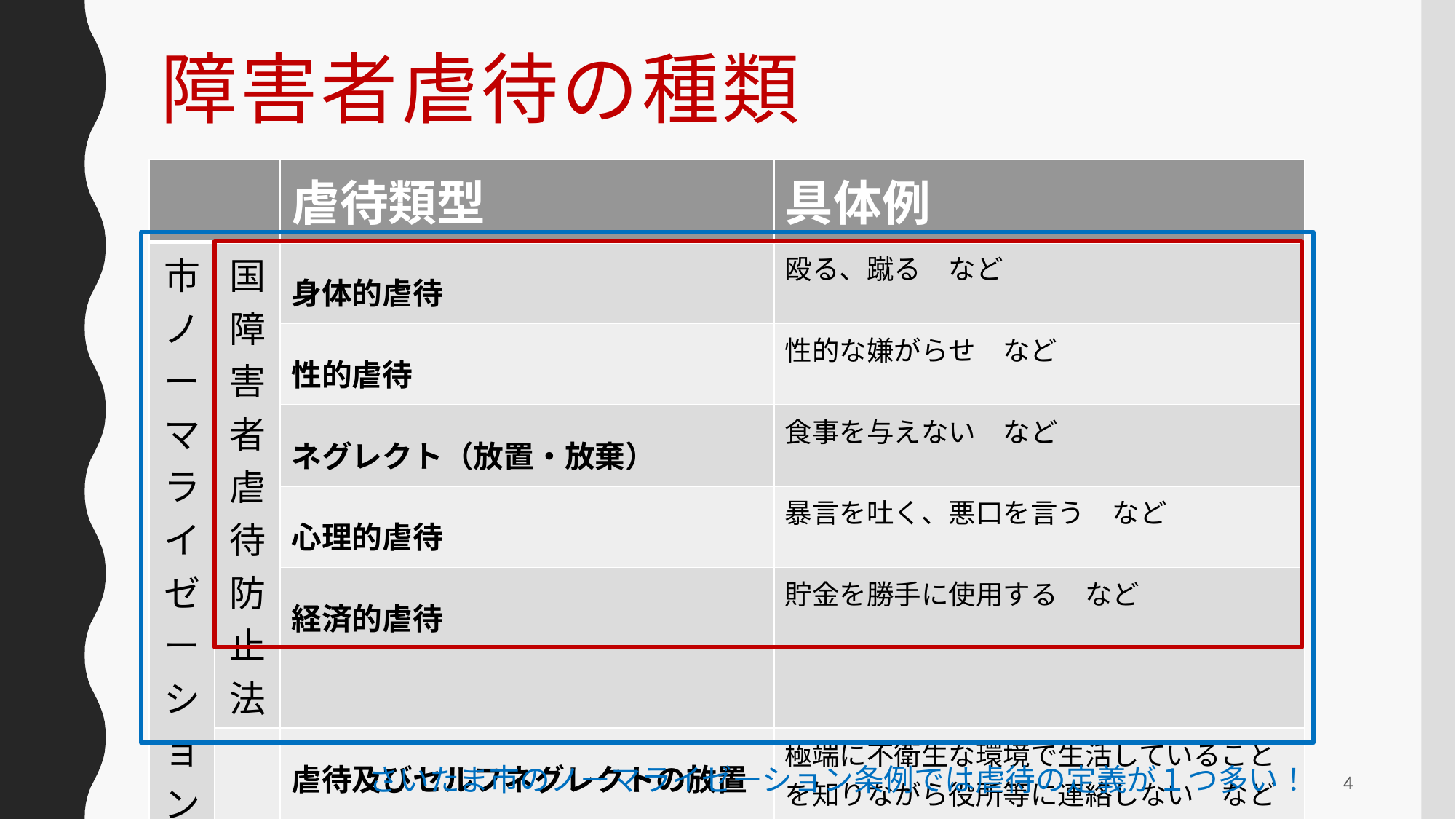

# 障害者虐待の種類
|  |  | 虐待類型 | 具体例 |
| --- | --- | --- | --- |
| 市ノーマライゼーション条例 | 国障害者虐待防止法 | 身体的虐待 | 殴る、蹴る　など |
|  |  | 性的虐待 | 性的な嫌がらせ　など |
|  |  | ネグレクト（放置・放棄） | 食事を与えない　など |
|  |  | 心理的虐待 | 暴言を吐く、悪口を言う　など |
|  |  | 経済的虐待 | 貯金を勝手に使用する　など |
|  |  | 虐待及びセルフネグレクトの放置 | 極端に不衛生な環境で生活していることを知りながら役所等に連絡しない　など |

さいたま市のノーマライゼーション条例では虐待の定義が１つ多い！
4